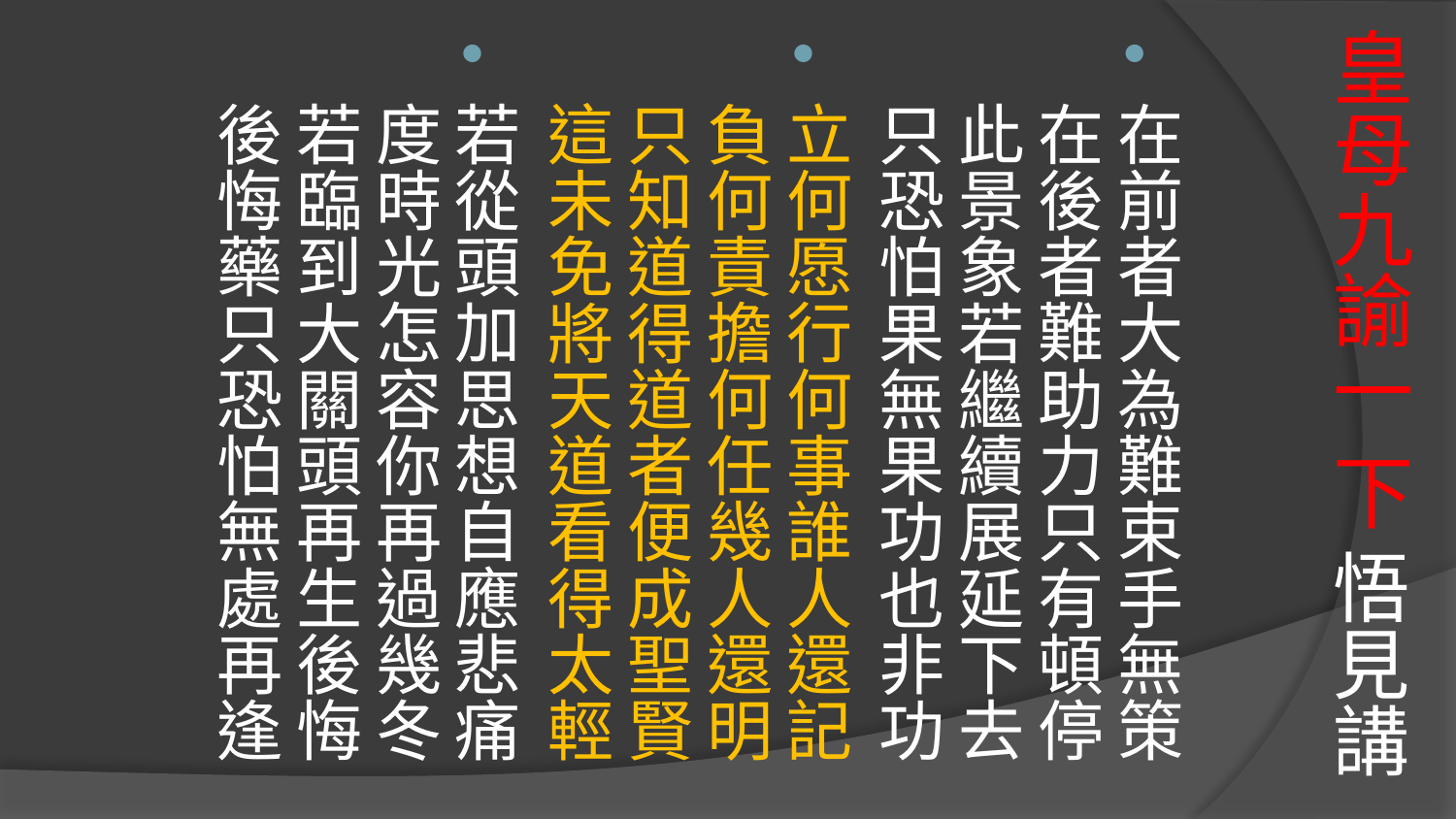

# 皇母九諭一 下 悟見講
在前者大為難束手無策在後者難助力只有頓停
此景象若繼續展延下去只恐怕果無果功也非功
立何愿行何事誰人還記負何責擔何任幾人還明
只知道得道者便成聖賢這未免將天道看得太輕
若從頭加思想自應悲痛度時光怎容你再過幾冬
若臨到大關頭再生後悔後悔藥只恐怕無處再逢